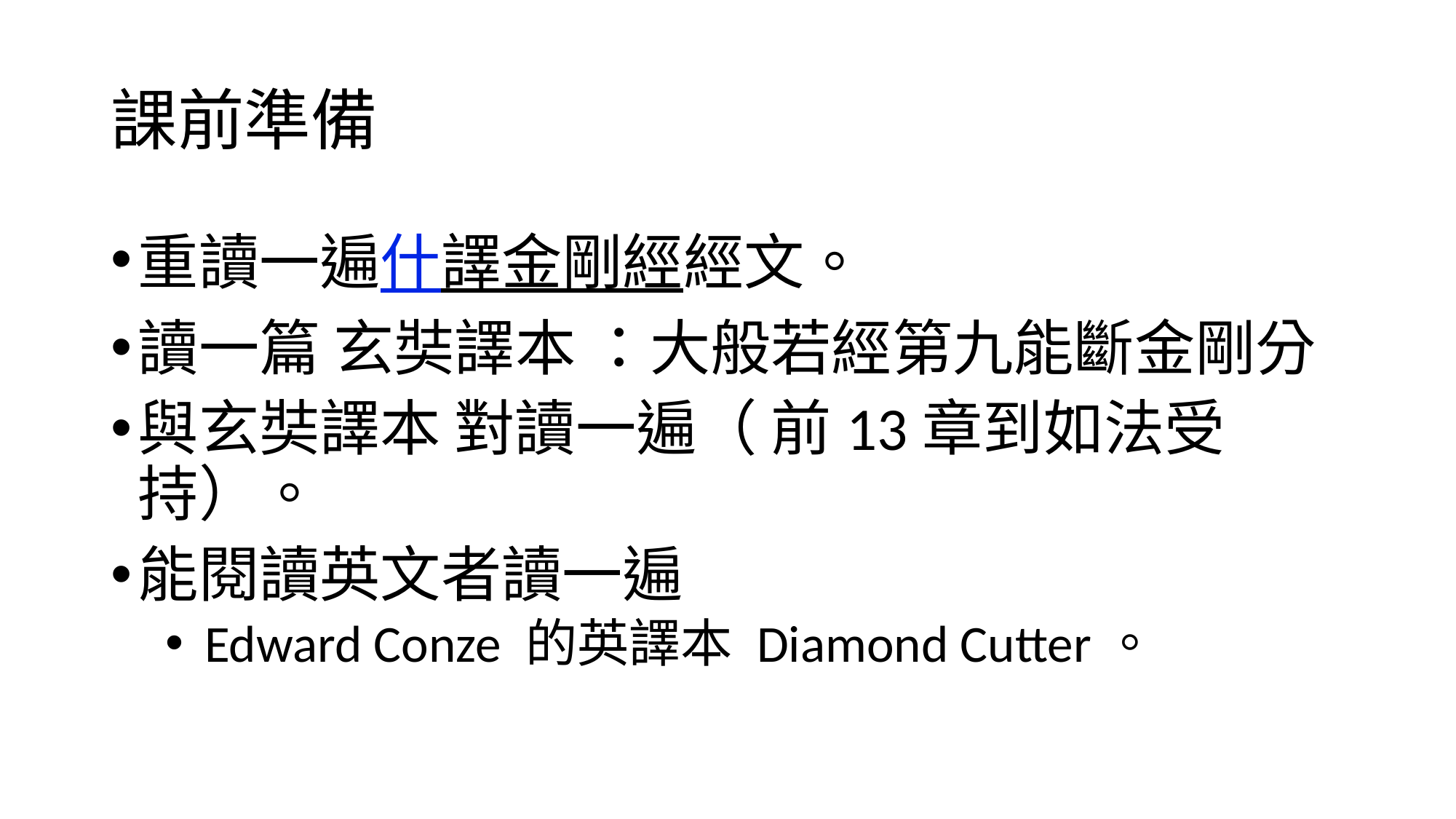

# 課前準備
重讀一遍什譯金剛經經文。
讀一篇 玄奘譯本 ：大般若經第九能斷金剛分
與玄奘譯本 對讀一遍（ 前13章到如法受持）。
能閱讀英文者讀一遍
 Edward Conze 的英譯本 Diamond Cutter。